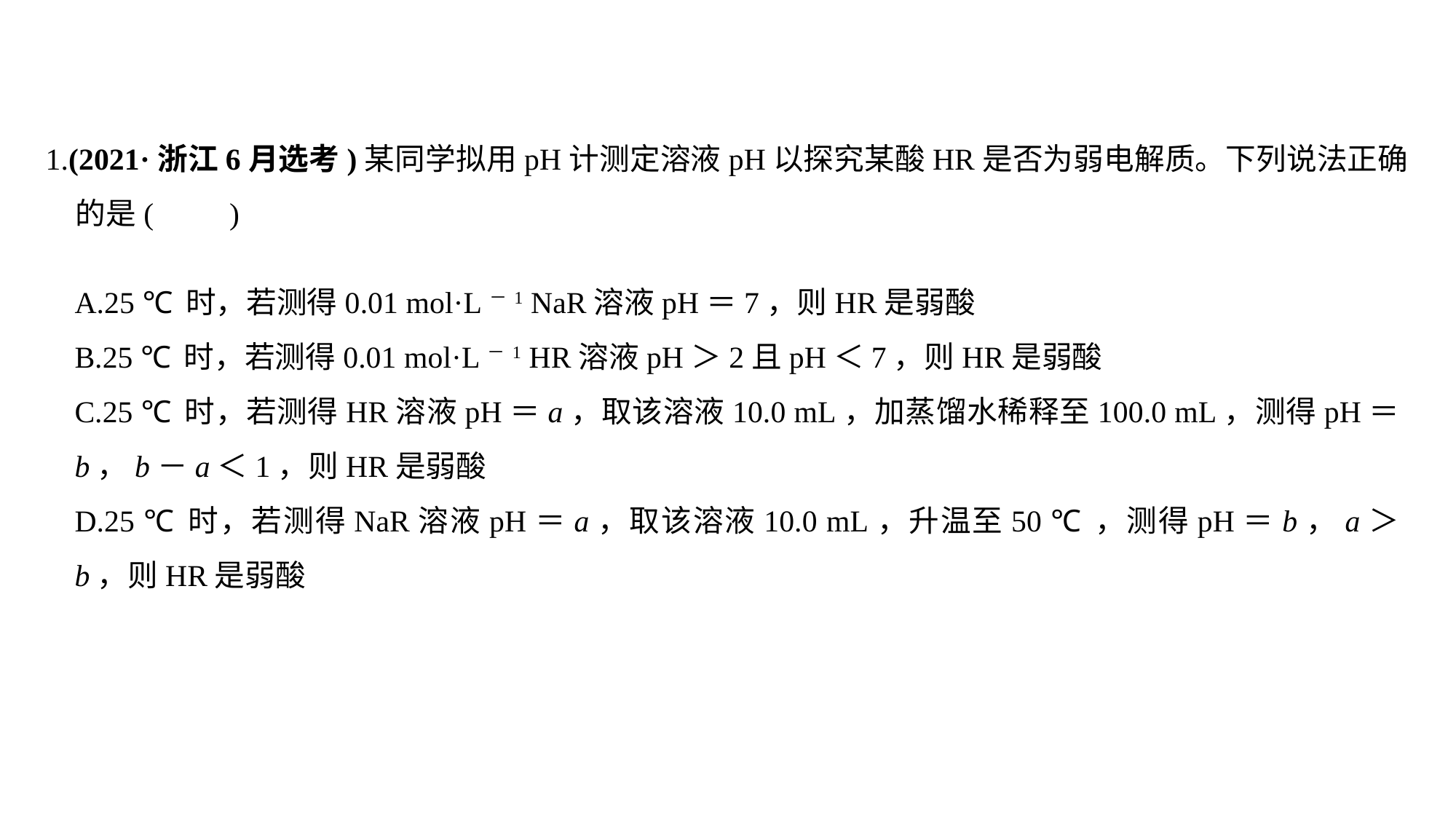

1.(2021·浙江6月选考)某同学拟用pH计测定溶液pH以探究某酸HR是否为弱电解质。下列说法正确的是(　　)
A.25 ℃时，若测得0.01 mol·L－1 NaR溶液pH＝7，则HR是弱酸
B.25 ℃时，若测得0.01 mol·L－1 HR溶液pH＞2且pH＜7，则HR是弱酸
C.25 ℃时，若测得HR溶液pH＝a，取该溶液10.0 mL，加蒸馏水稀释至100.0 mL，测得pH＝b，b－a＜1，则HR是弱酸
D.25 ℃时，若测得NaR溶液pH＝a，取该溶液10.0 mL，升温至50 ℃，测得pH＝b，a＞b，则HR是弱酸